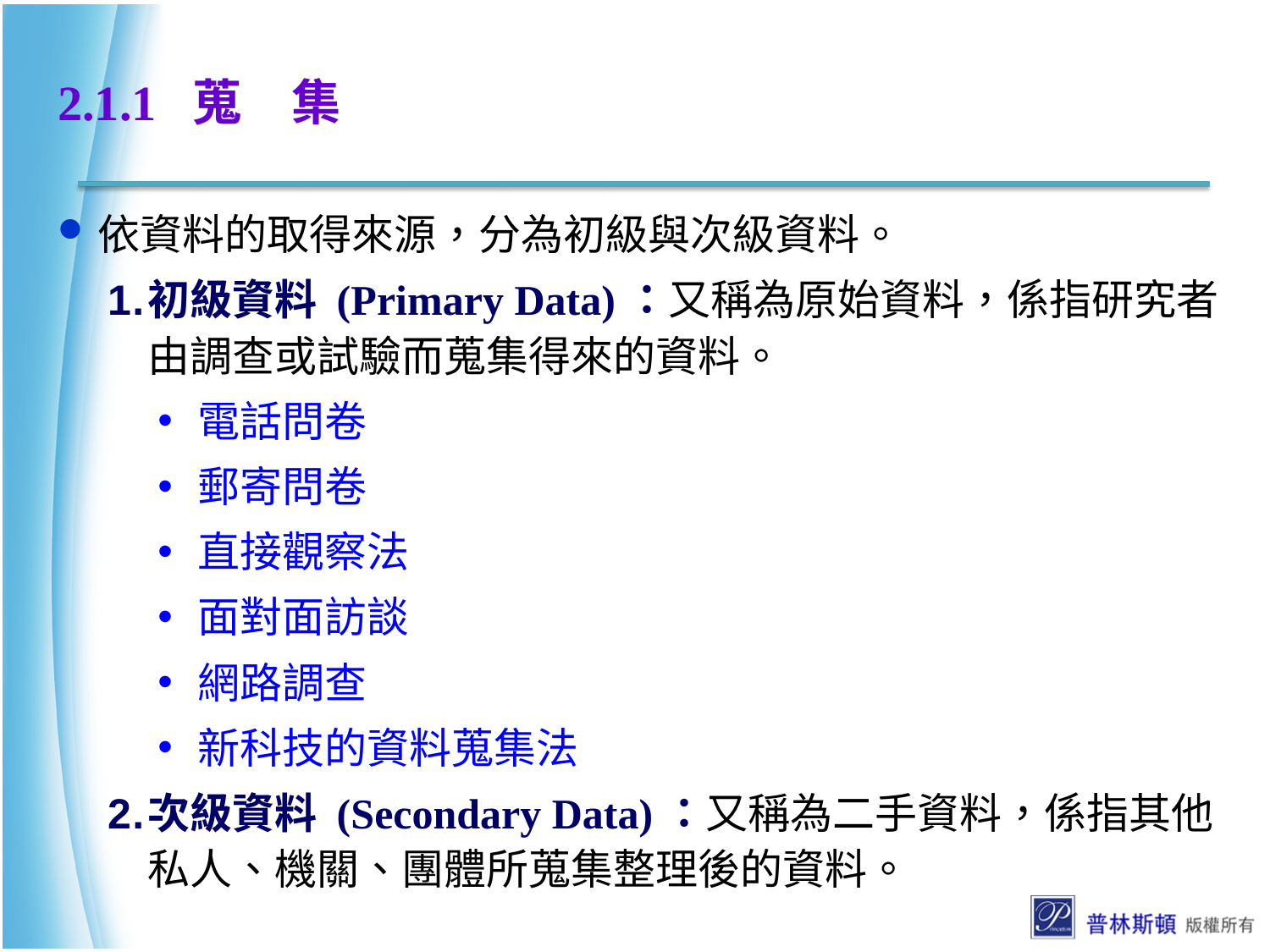

# 2.1.1  蒐　集
依資料的取得來源，分為初級與次級資料。
初級資料 (Primary Data)：又稱為原始資料，係指研究者由調查或試驗而蒐集得來的資料。
電話問卷
郵寄問卷
直接觀察法
面對面訪談
網路調查
新科技的資料蒐集法
次級資料 (Secondary Data)：又稱為二手資料，係指其他私人、機關、團體所蒐集整理後的資料。